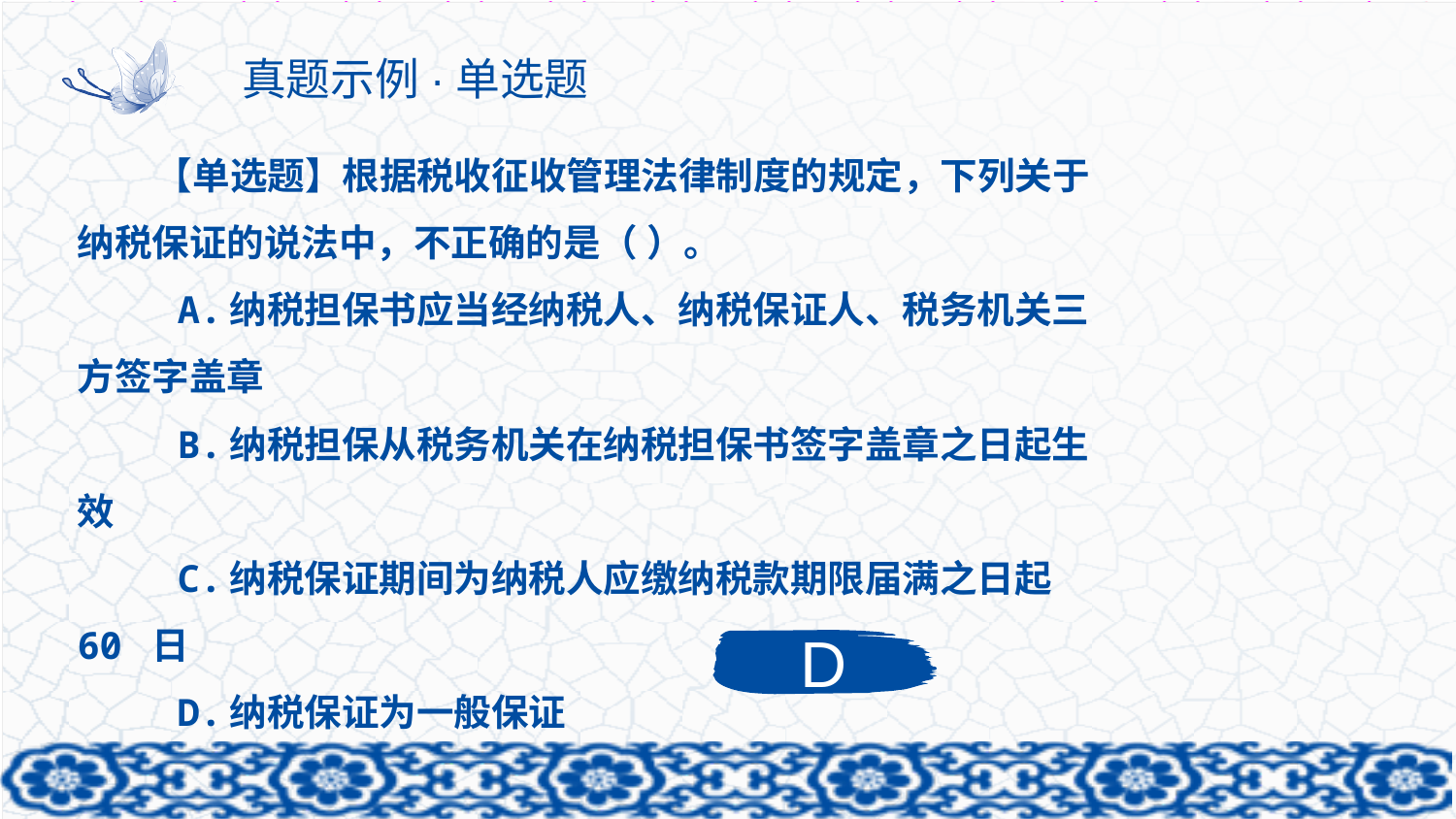

# 真题示例·单选题
【单选题】根据税收征收管理法律制度的规定，下列关于纳税保证的说法中，不正确的是（ ）。
 A.纳税担保书应当经纳税人、纳税保证人、税务机关三方签字盖章
 B.纳税担保从税务机关在纳税担保书签字盖章之日起生效
 C.纳税保证期间为纳税人应缴纳税款期限届满之日起 60 日
 D.纳税保证为一般保证

D